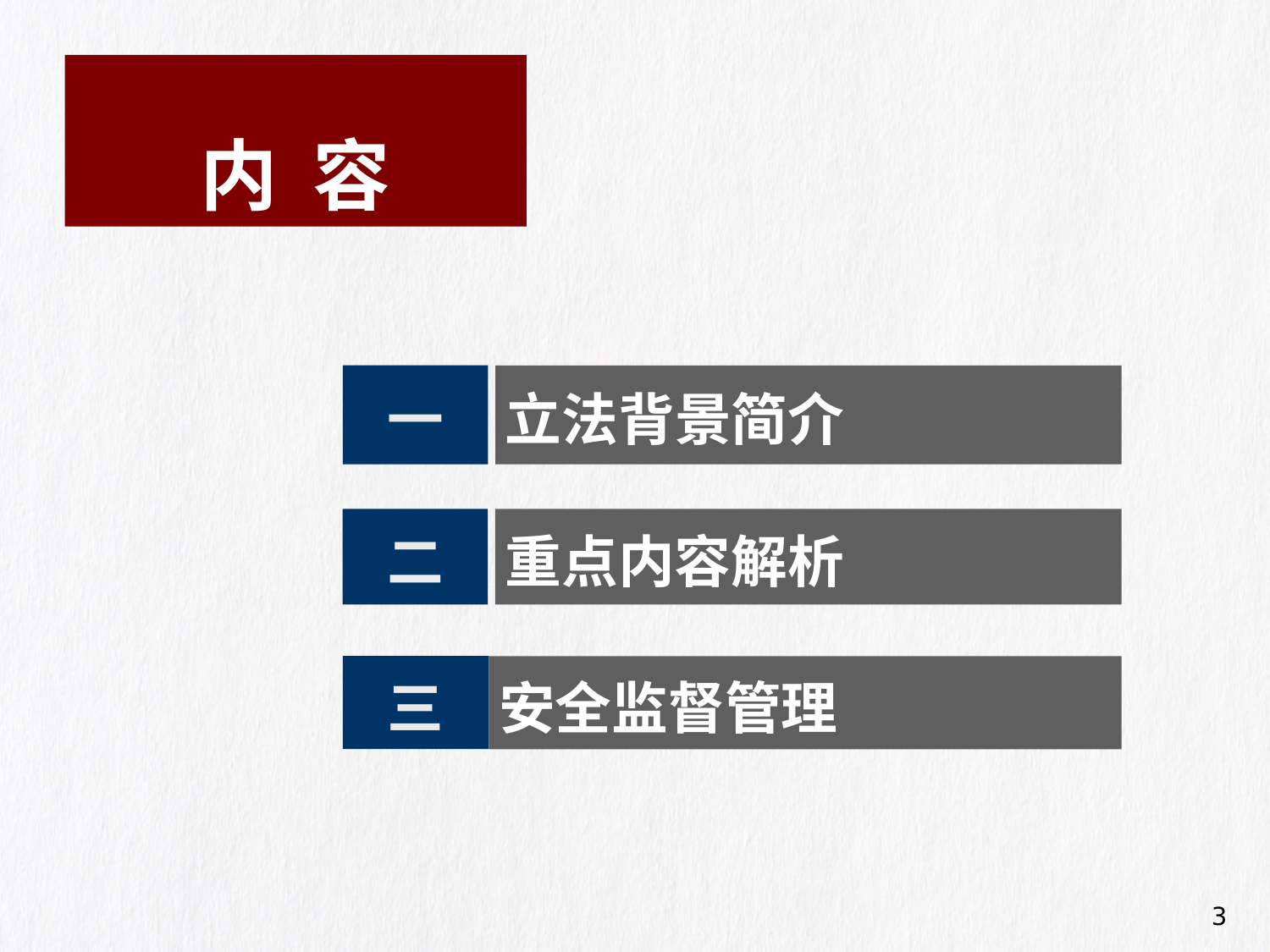

# 内  容
一
立法背景简介
二
重点内容解析
三
安全监督管理
3